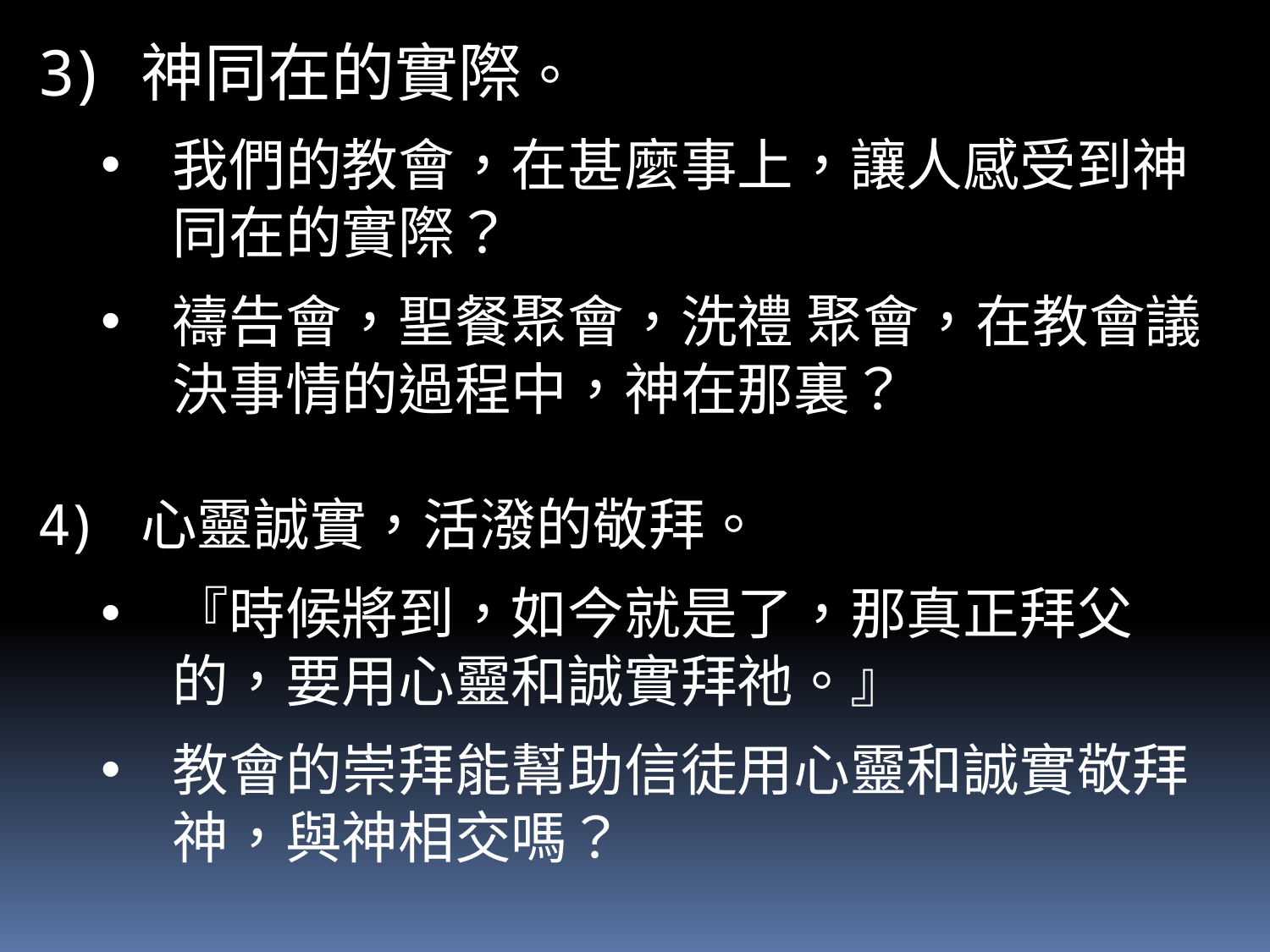

神同在的實際。
我們的教會，在甚麼事上，讓人感受到神同在的實際？
禱告會，聖餐聚會，洗禮 聚會，在教會議決事情的過程中，神在那裏？

心靈誠實，活潑的敬拜。
『時候將到，如今就是了，那真正拜父的，要用心靈和誠實拜祂。』
教會的崇拜能幫助信徒用心靈和誠實敬拜神，與神相交嗎？